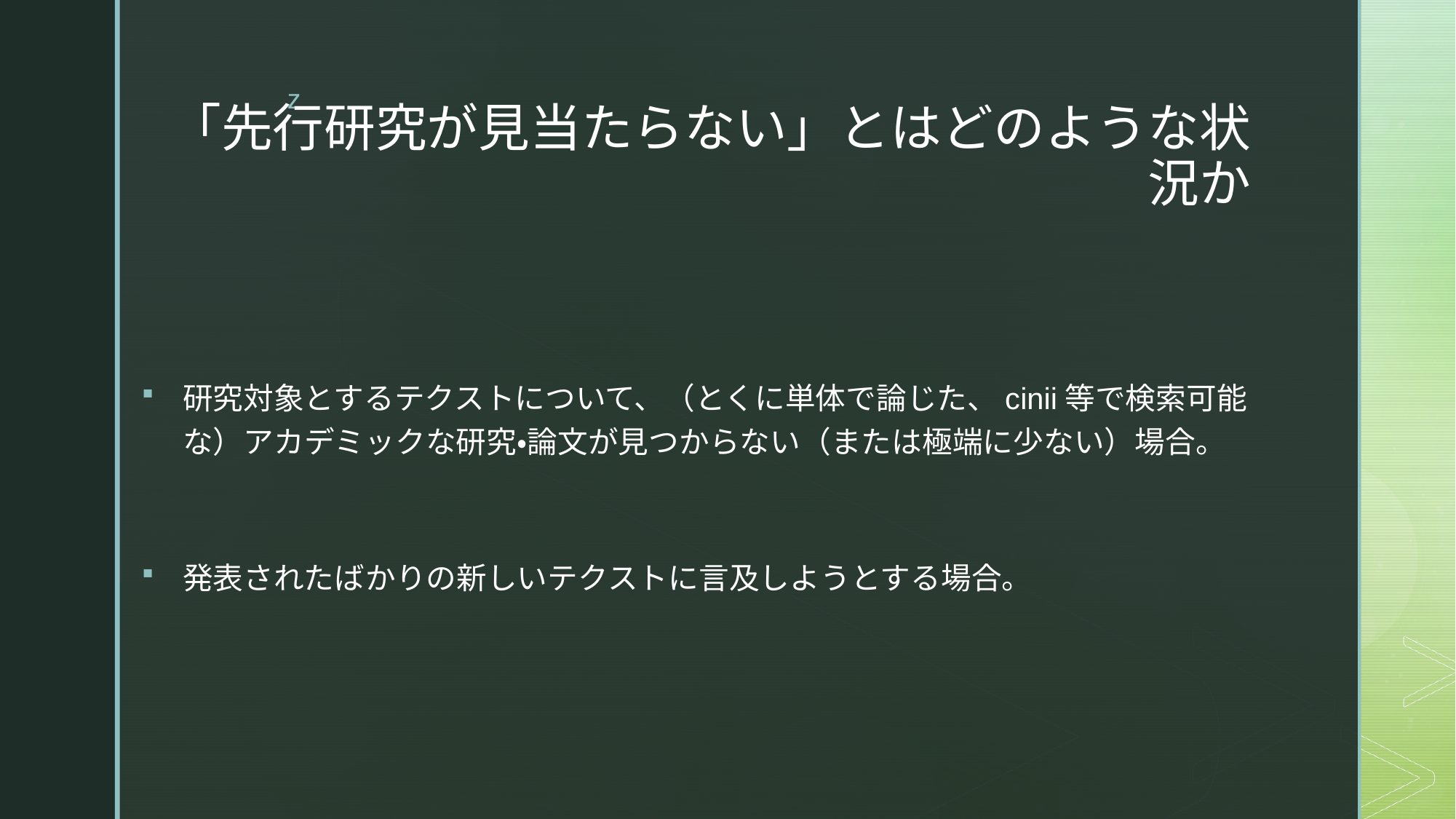

# 「先行研究が見当たらない」とはどのような状況か
研究対象とするテクストについて、（とくに単体で論じた、cinii等で検索可能な）アカデミックな研究・論文が見つからない（または極端に少ない）場合。

発表されたばかりの新しいテクストに言及しようとする場合。